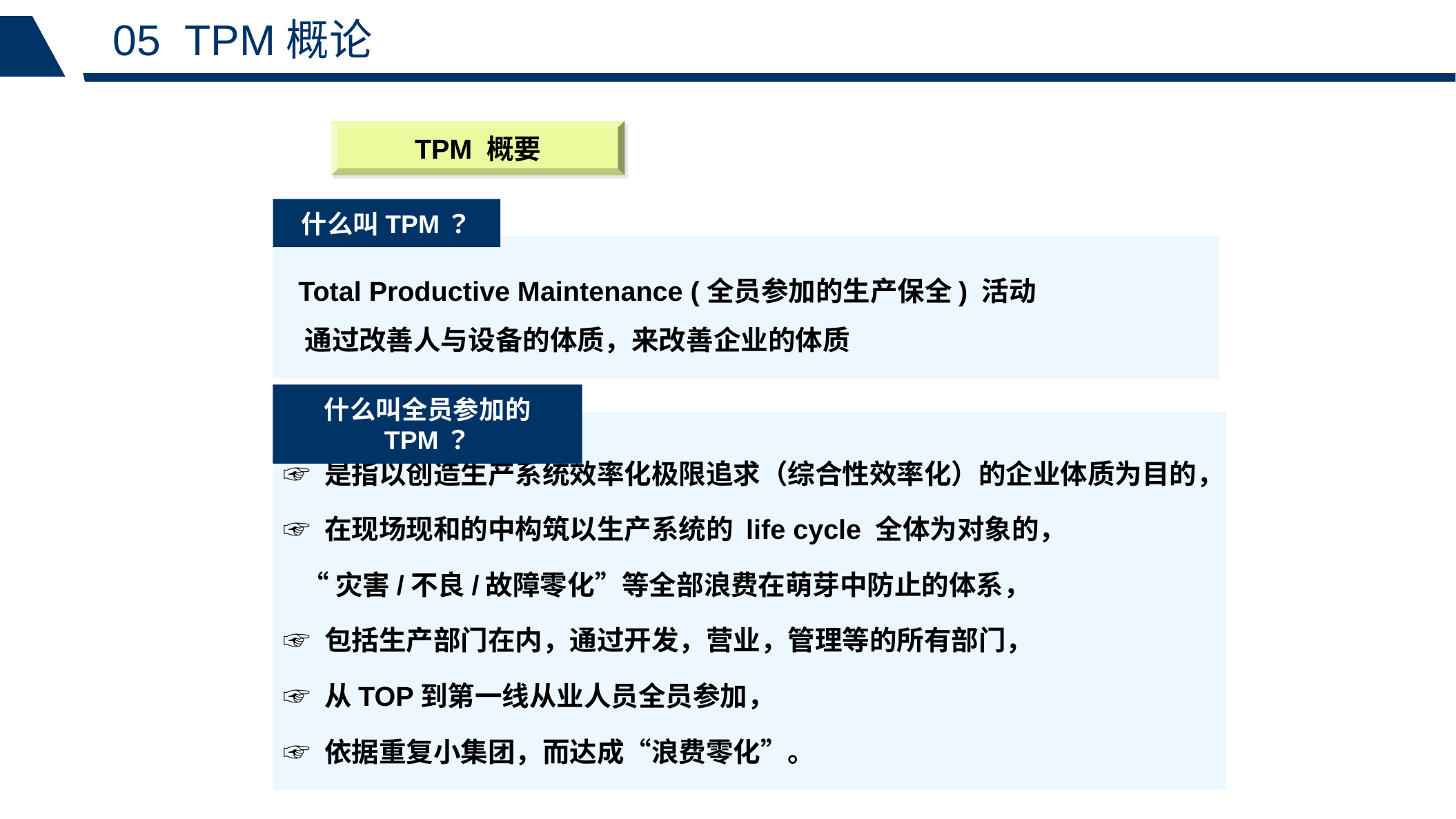

05  TPM概论

TPM 概要
什么叫TPM？
  Total Productive Maintenance (全员参加的生产保全) 活动
  通过改善人与设备的体质，来改善企业的体质
什么叫全员参加的 TPM？
☞ 是指以创造生产系统效率化极限追求（综合性效率化）的企业体质为目的，
☞ 在现场现和的中构筑以生产系统的 life cycle 全体为对象的，
   “灾害/不良/故障零化”等全部浪费在萌芽中防止的体系，
☞ 包括生产部门在内，通过开发，营业，管理等的所有部门，
☞ 从TOP到第一线从业人员全员参加，
☞ 依据重复小集团，而达成“浪费零化”。